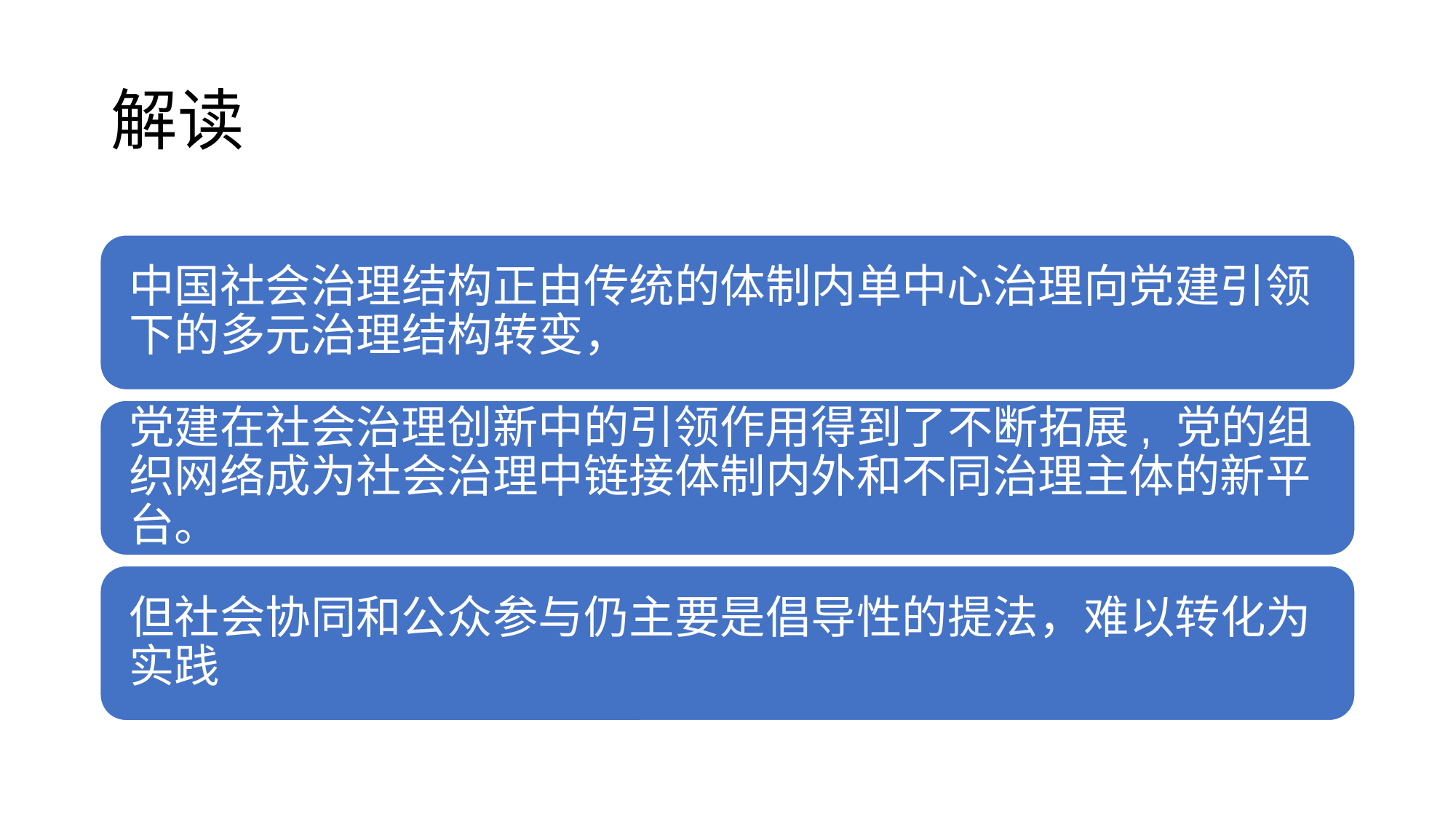

# 解读
中国社会治理结构正由传统的体制内单中心治理向党建引领下的多元治理结构转变，
党建在社会治理创新中的引领作用得到了不断拓展, 党的组织网络成为社会治理中链接体制内外和不同治理主体的新平台。
但社会协同和公众参与仍主要是倡导性的提法，难以转化为实践